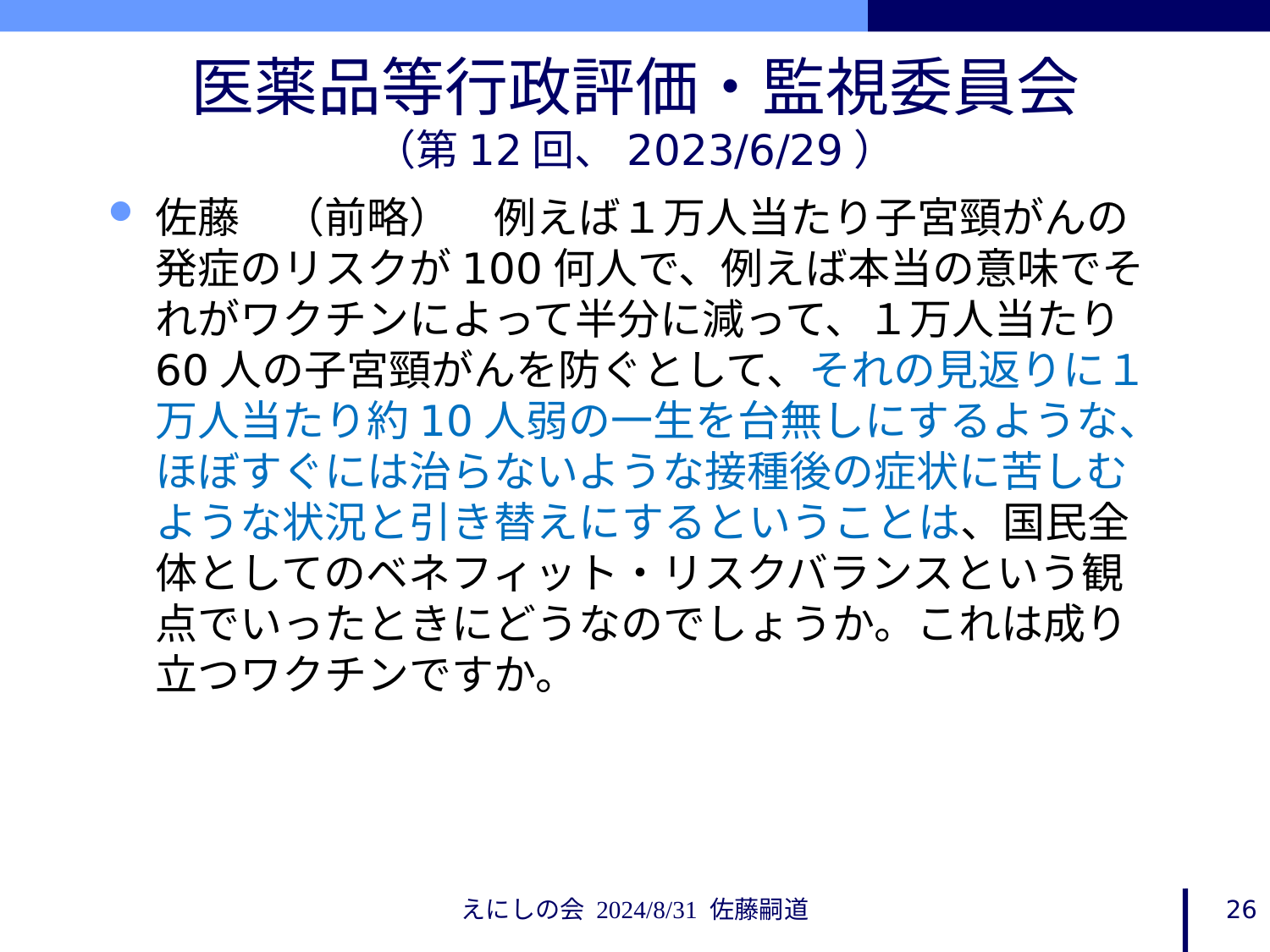

# 医薬品等行政評価・監視委員会 （第12回、2023/6/29）
佐藤　（前略）　例えば１万人当たり子宮頸がんの発症のリスクが100何人で、例えば本当の意味でそれがワクチンによって半分に減って、１万人当たり60人の子宮頸がんを防ぐとして、それの見返りに１万人当たり約10人弱の一生を台無しにするような、ほぼすぐには治らないような接種後の症状に苦しむような状況と引き替えにするということは、国民全体としてのベネフィット・リスクバランスという観点でいったときにどうなのでしょうか。これは成り立つワクチンですか。

えにしの会 2024/8/31 佐藤嗣道
26